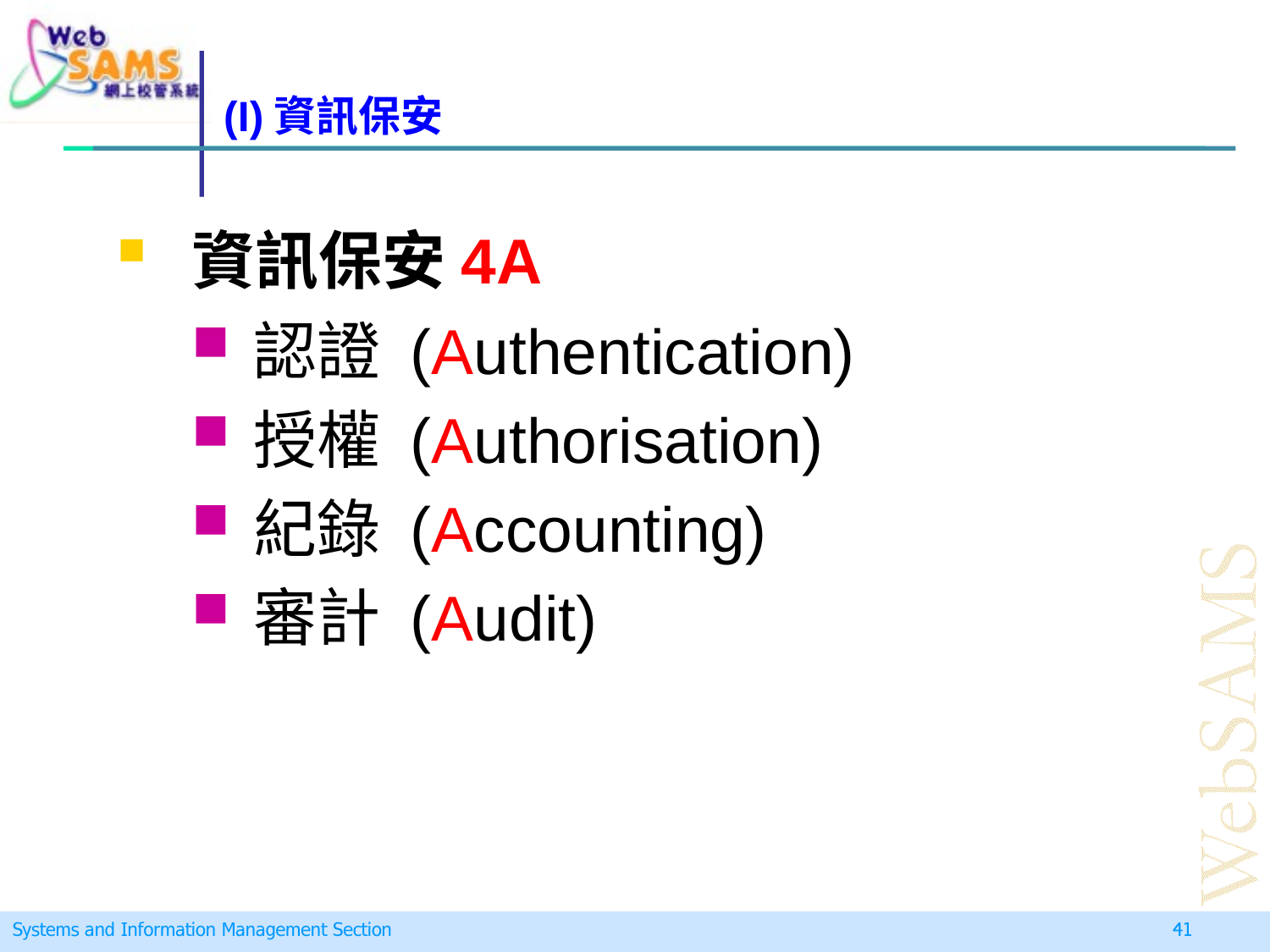

# (I)資訊保安
資訊保安4A
認證 (Authentication)
授權 (Authorisation)
紀錄 (Accounting)
審計 (Audit)